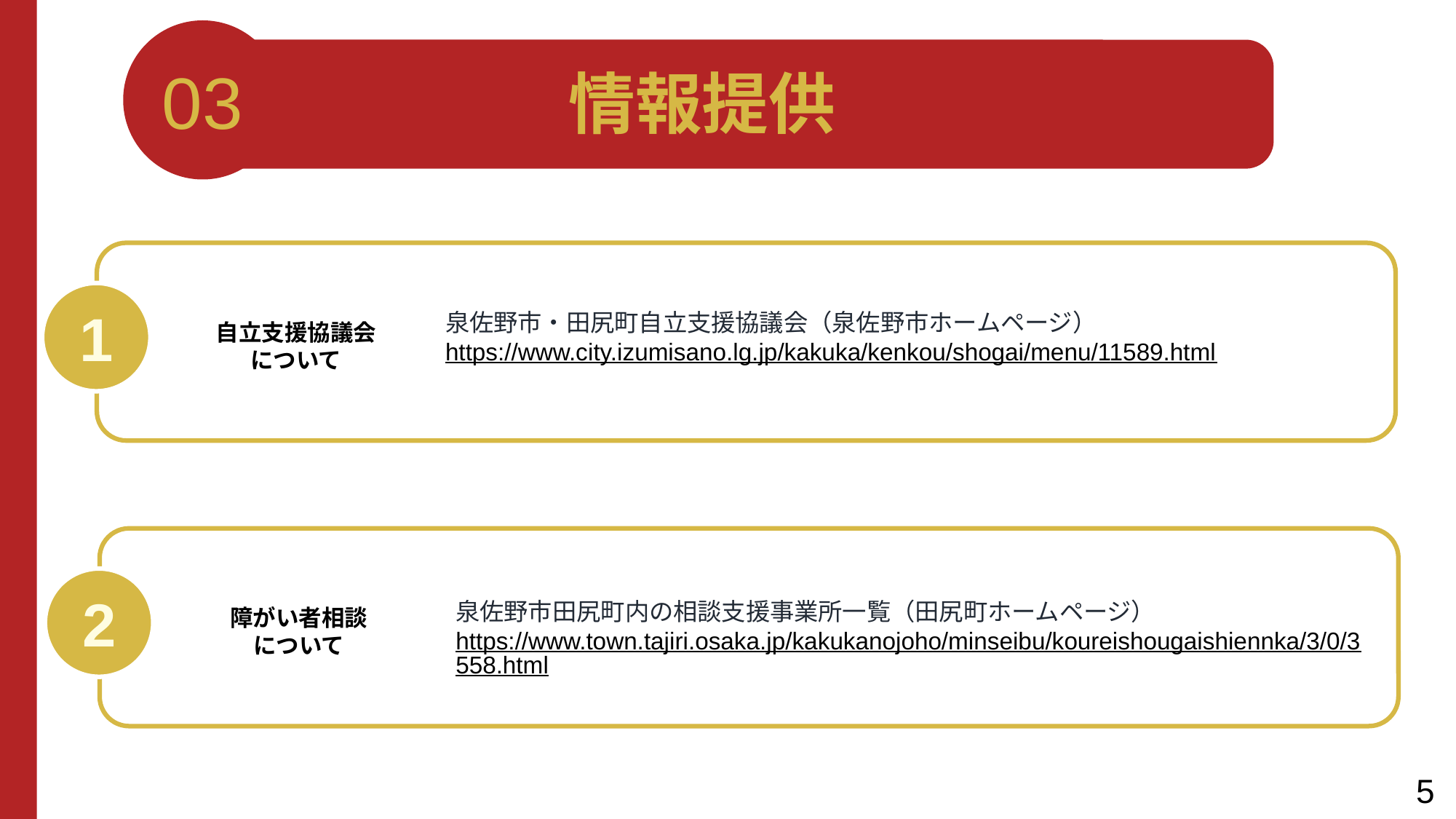

03

情報提供

1
泉佐野市・田尻町自立支援協議会（泉佐野市ホームページ）
https://www.city.izumisano.lg.jp/kakuka/kenkou/shogai/menu/11589.html
自立支援協議会
について

2
泉佐野市田尻町内の相談支援事業所一覧（田尻町ホームページ）
https://www.town.tajiri.osaka.jp/kakukanojoho/minseibu/koureishougaishiennka/3/0/3558.html
障がい者相談
について